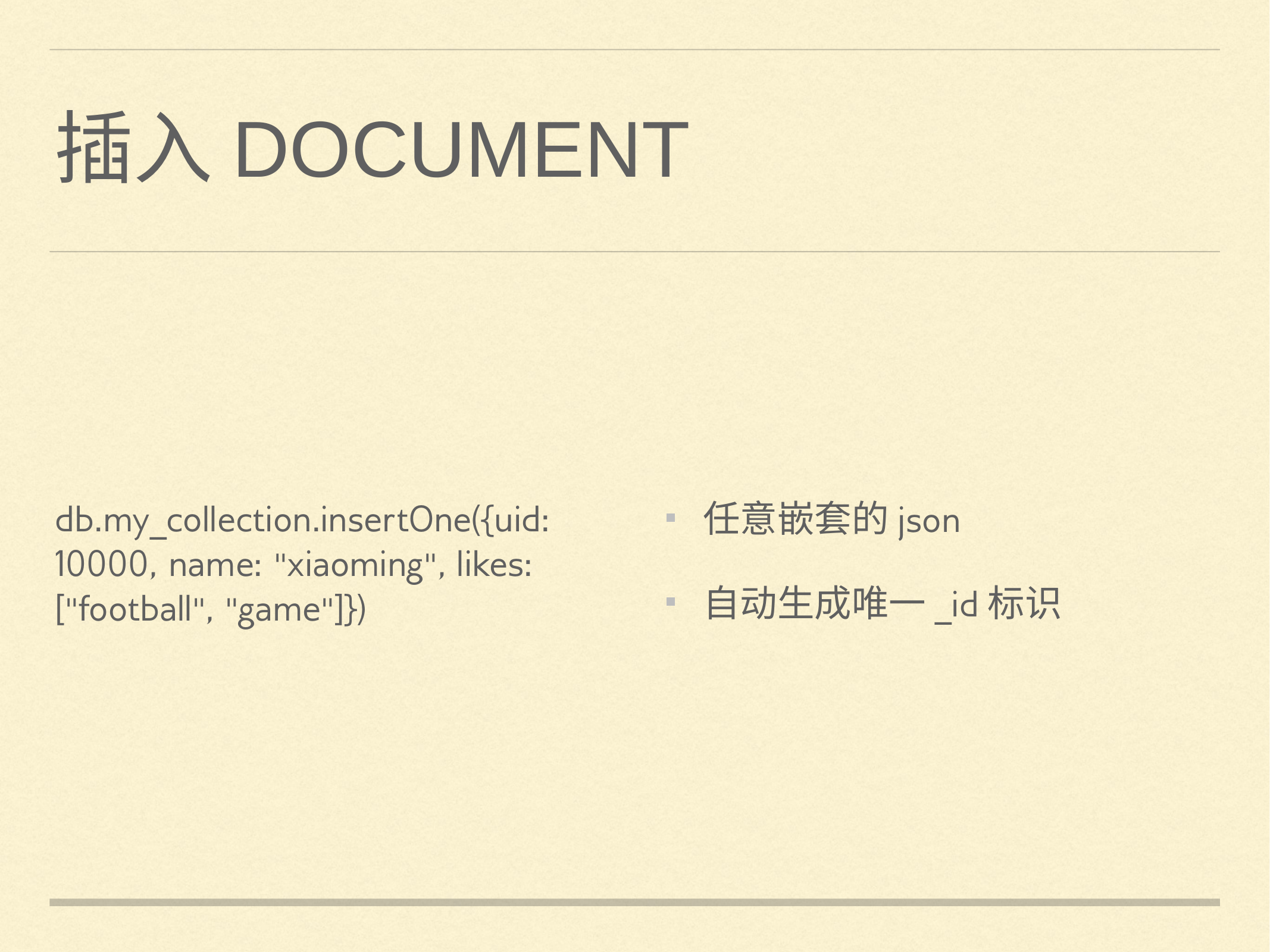

# 插入document
任意嵌套的json
自动生成唯一_id标识
db.my_collection.insertOne({uid: 10000, name: "xiaoming", likes: ["football", "game"]})